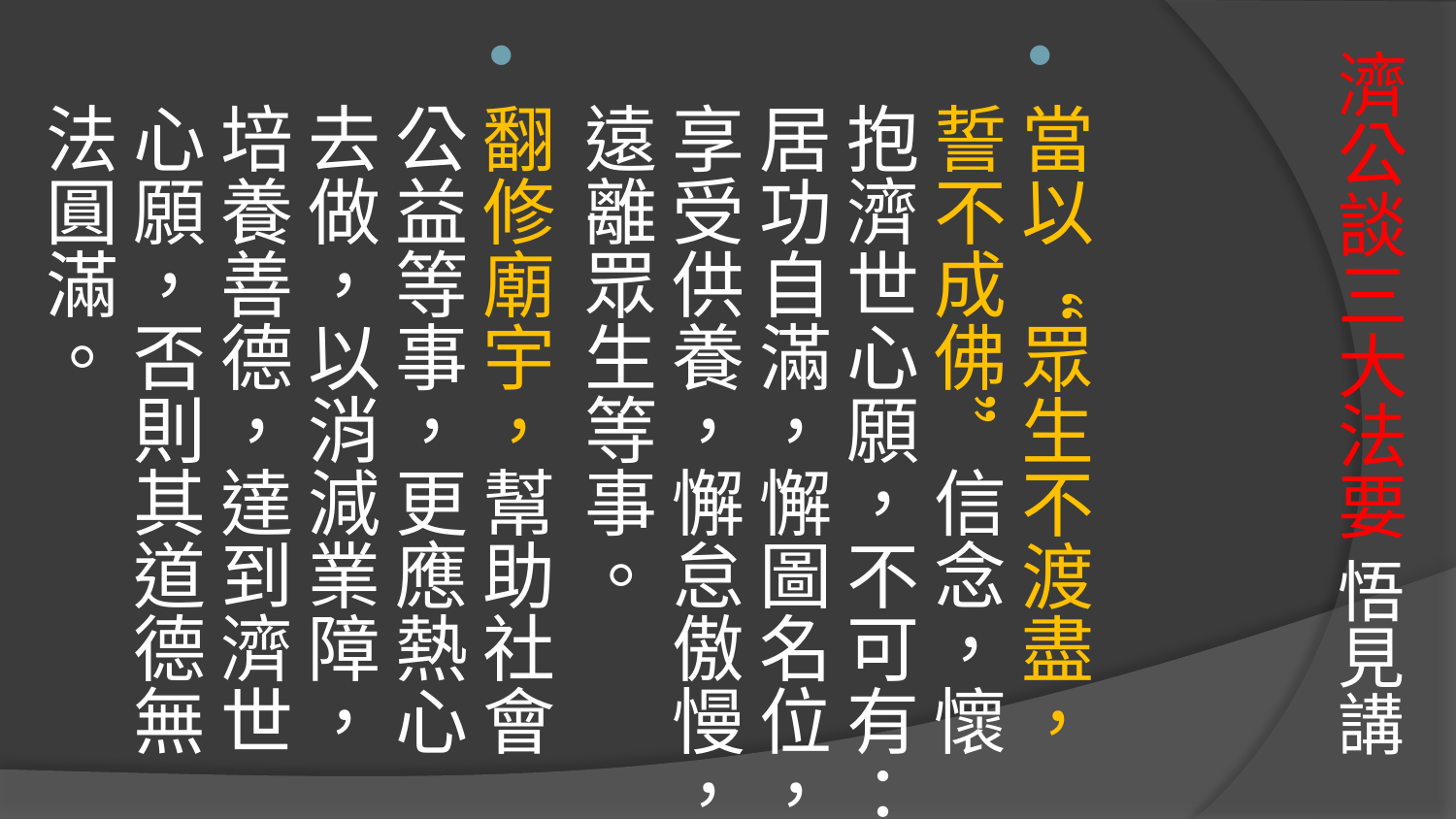

# 濟公談三大法要 悟見講
當以“眾生不渡盡，誓不成佛”信念，懷抱濟世心願，不可有：居功自滿，懈圖名位，享受供養，懈怠傲慢，遠離眾生等事。
翻修廟宇，幫助社會公益等事，更應熱心去做，以消減業障，培養善德，達到濟世心願，否則其道德無法圓滿。